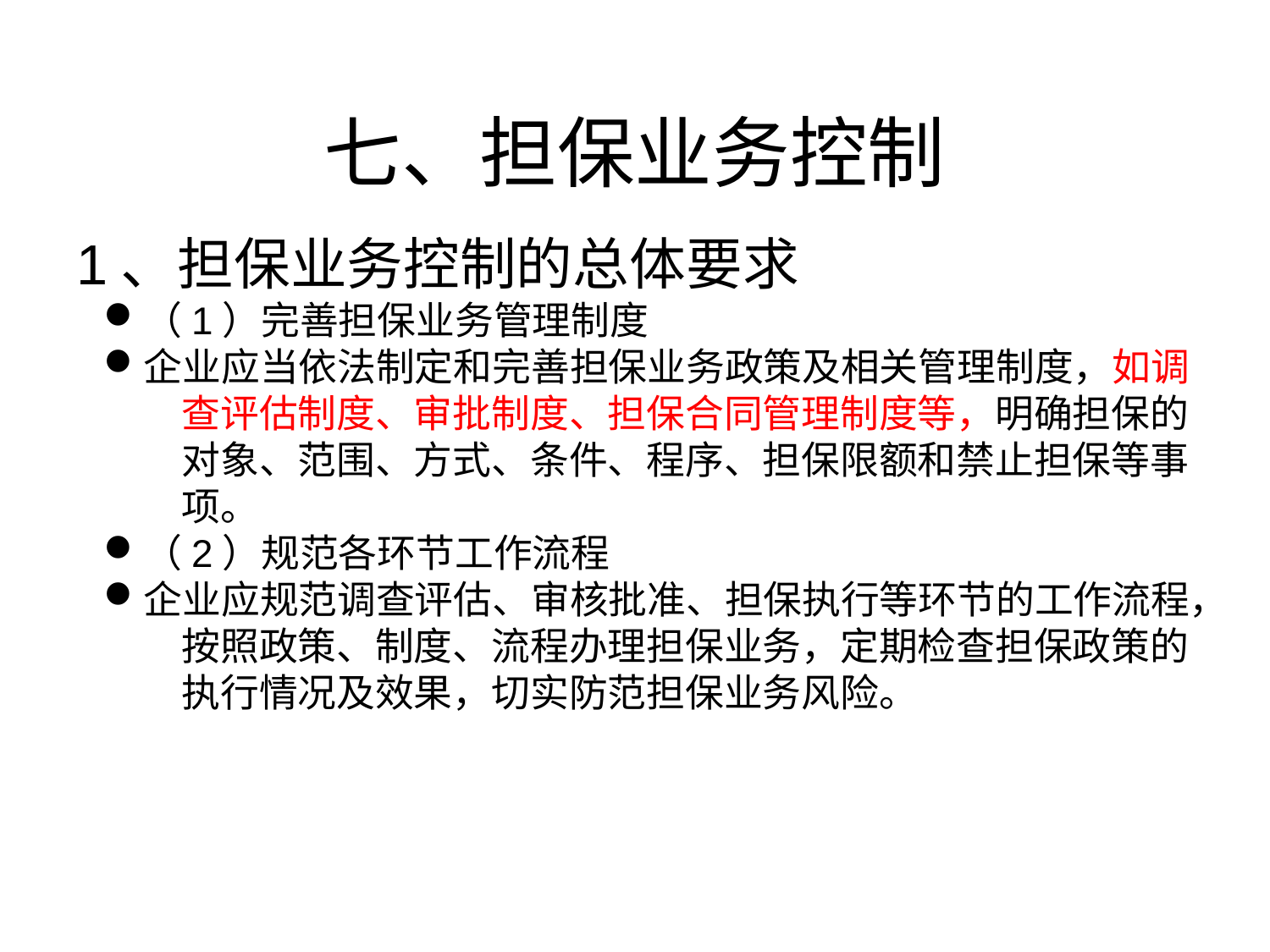

七、担保业务控制
1、担保业务控制的总体要求
（1）完善担保业务管理制度
企业应当依法制定和完善担保业务政策及相关管理制度，如调查评估制度、审批制度、担保合同管理制度等，明确担保的对象、范围、方式、条件、程序、担保限额和禁止担保等事项。
（2）规范各环节工作流程
企业应规范调查评估、审核批准、担保执行等环节的工作流程，按照政策、制度、流程办理担保业务，定期检查担保政策的执行情况及效果，切实防范担保业务风险。